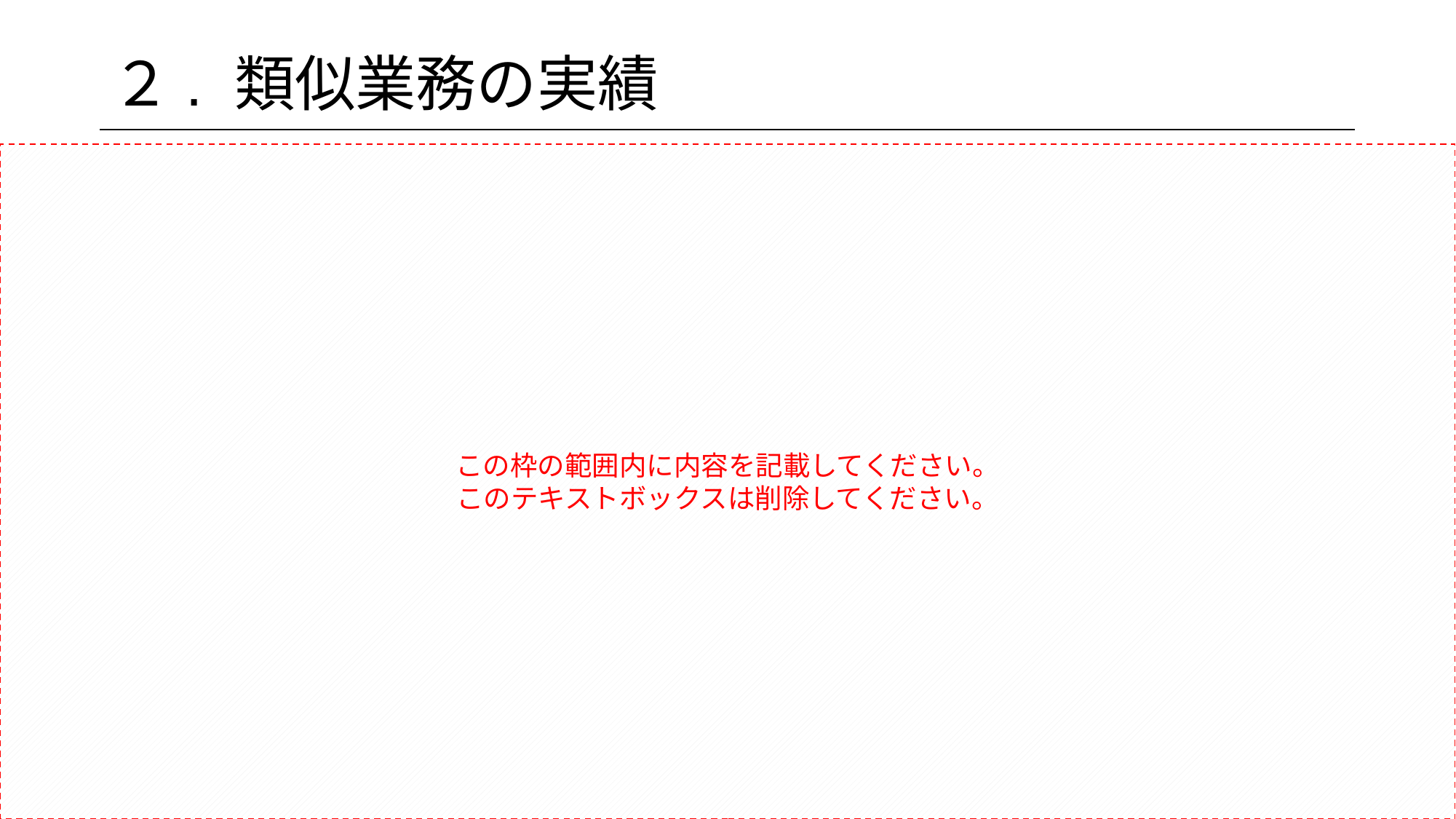

# ２. 類似業務の実績
この枠の範囲内に内容を記載してください。
このテキストボックスは削除してください。